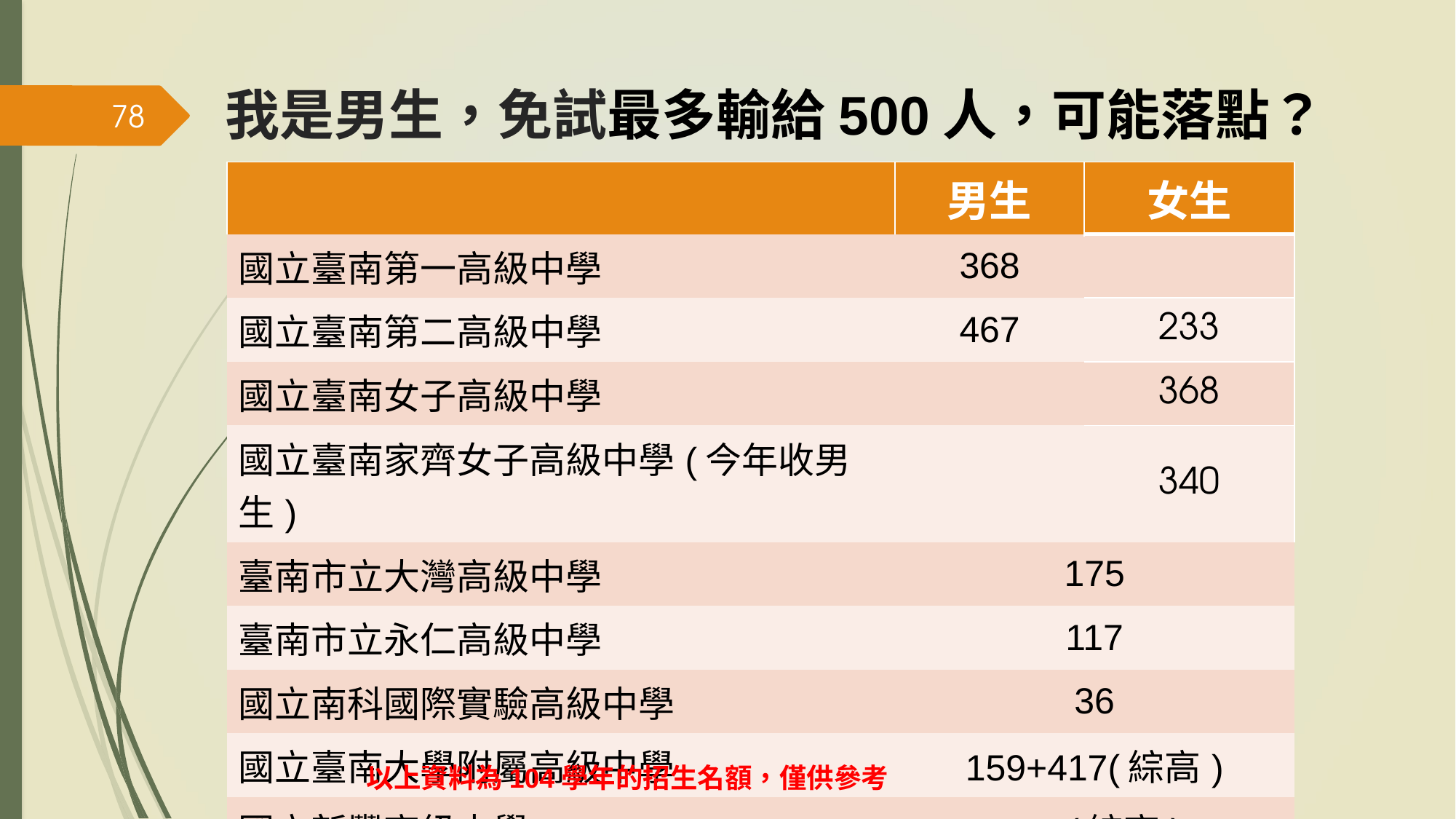

# 我是男生，免試最多輸給500人，可能落點？
78
|  | 男生 | 女生 |
| --- | --- | --- |
| 國立臺南第一高級中學 | 368 |  |
| 國立臺南第二高級中學 | 467 | 233 |
| 國立臺南女子高級中學 |  | 368 |
| 國立臺南家齊女子高級中學(今年收男生) |  | 340 |
| 臺南市立大灣高級中學 | 175 |  |
| 臺南市立永仁高級中學 | 117 |  |
| 國立南科國際實驗高級中學 | 36 |  |
| 國立臺南大學附屬高級中學 | 159+417(綜高) |  |
| 國立新豐高級中學 | 375(綜高) |  |
以上資料為104學年的招生名額，僅供參考